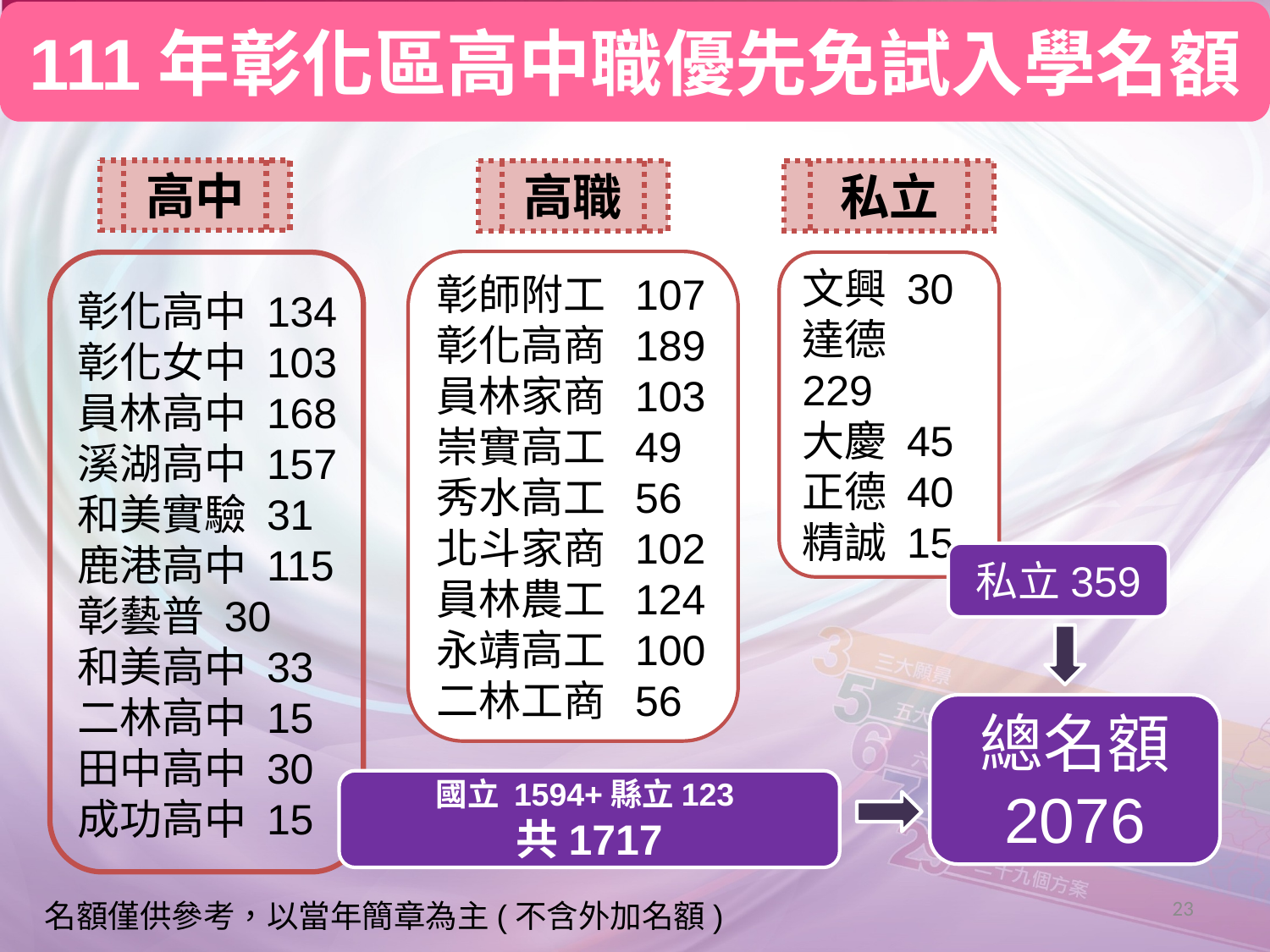

111年彰化區高中職優先免試入學名額
高中
高職
私立

彰師附工  107
彰化高商  189
員林家商  103
崇實高工  49
秀水高工  56
北斗家商  102
員林農工  124
永靖高工  100
二林工商  56

文興 30
達德 229
大慶 45
正德 40
精誠 15

彰化高中 134
彰化女中 103
員林高中 168
溪湖高中 157
和美實驗 31
鹿港高中 115
彰藝普 30
和美高中 33
二林高中 15
田中高中 30
成功高中 15

私立359

總名額 2076
國立 1594+縣立123
共1717

23
名額僅供參考，以當年簡章為主(不含外加名額)